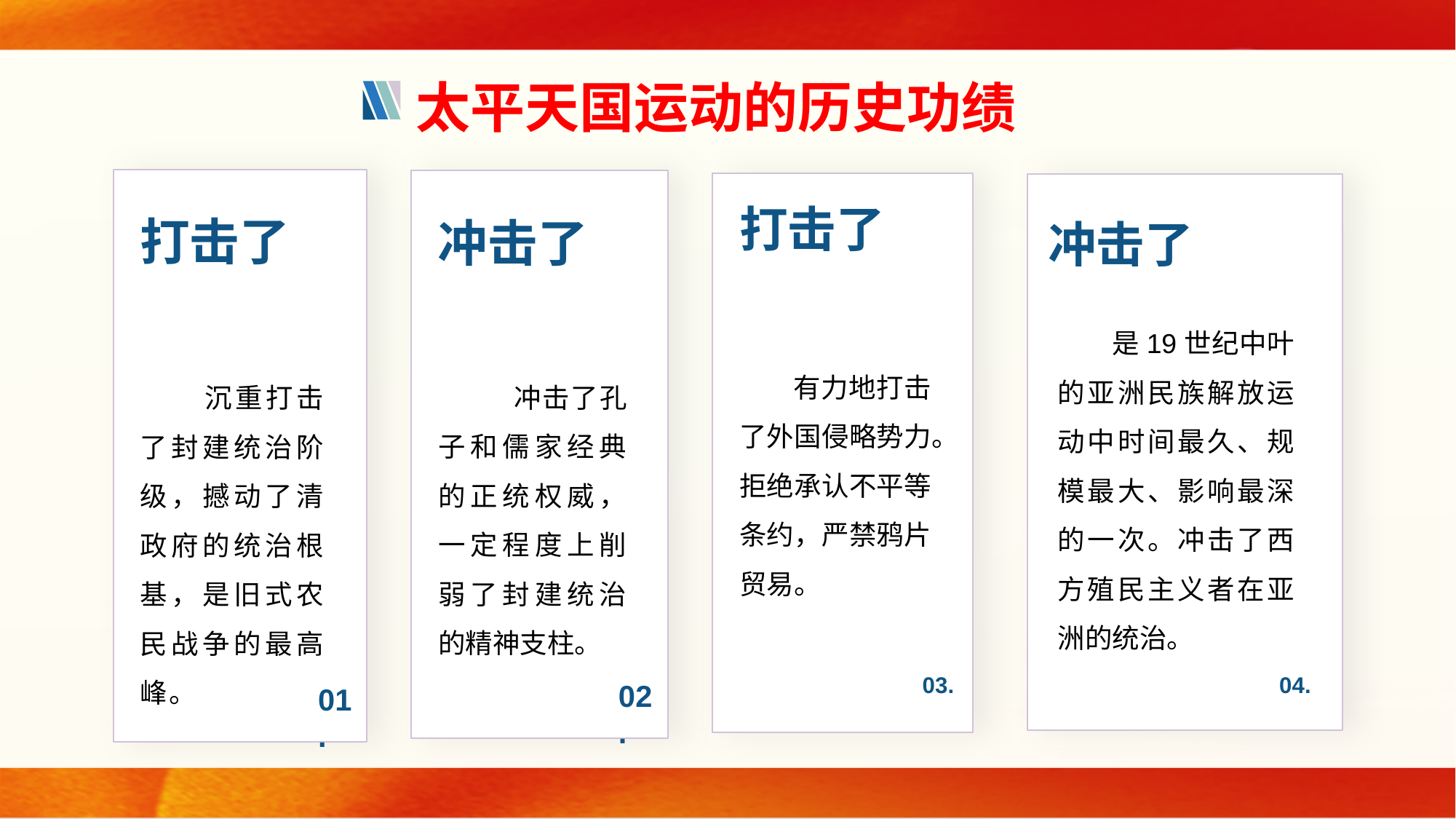

太平天国运动的历史功绩

打击了
      沉重打击了封建统治阶级，撼动了清政府的统治根基，是旧式农民战争的最高峰。
01.

冲击了
       冲击了孔子和儒家经典的正统权威，一定程度上削弱了封建统治的精神支柱。
02.

打击了
       有力地打击了外国侵略势力。拒绝承认不平等条约，严禁鸦片贸易。
03.

冲击了
       是19世纪中叶的亚洲民族解放运动中时间最久、规模最大、影响最深的一次。冲击了西方殖民主义者在亚洲的统治。
04.